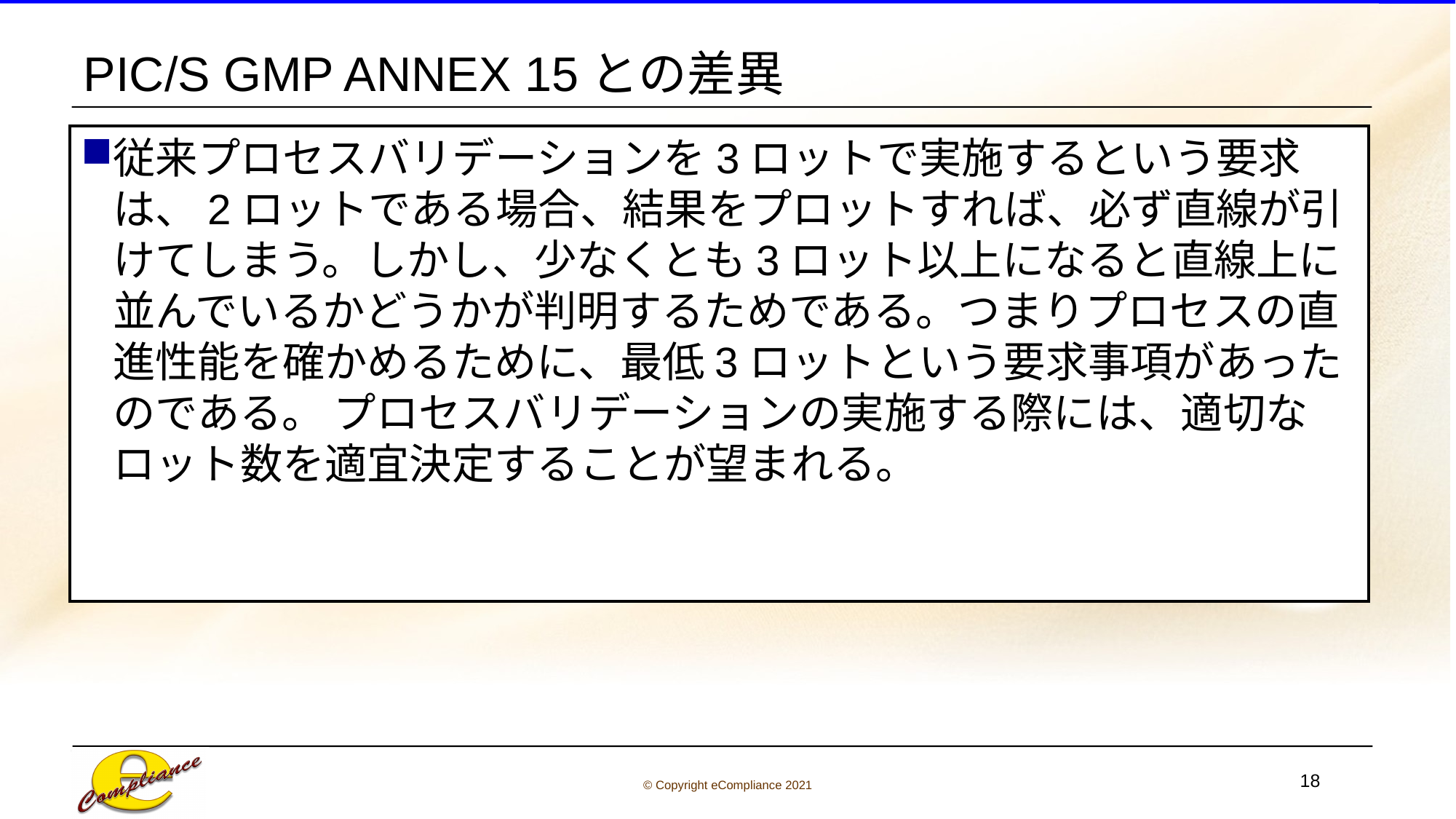

# PIC/S GMP ANNEX 15との差異
従来プロセスバリデーションを3ロットで実施するという要求は、2ロットである場合、結果をプロットすれば、必ず直線が引けてしまう。しかし、少なくとも3ロット以上になると直線上に並んでいるかどうかが判明するためである。つまりプロセスの直進性能を確かめるために、最低3ロットという要求事項があったのである。 プロセスバリデーションの実施する際には、適切なロット数を適宜決定することが望まれる。